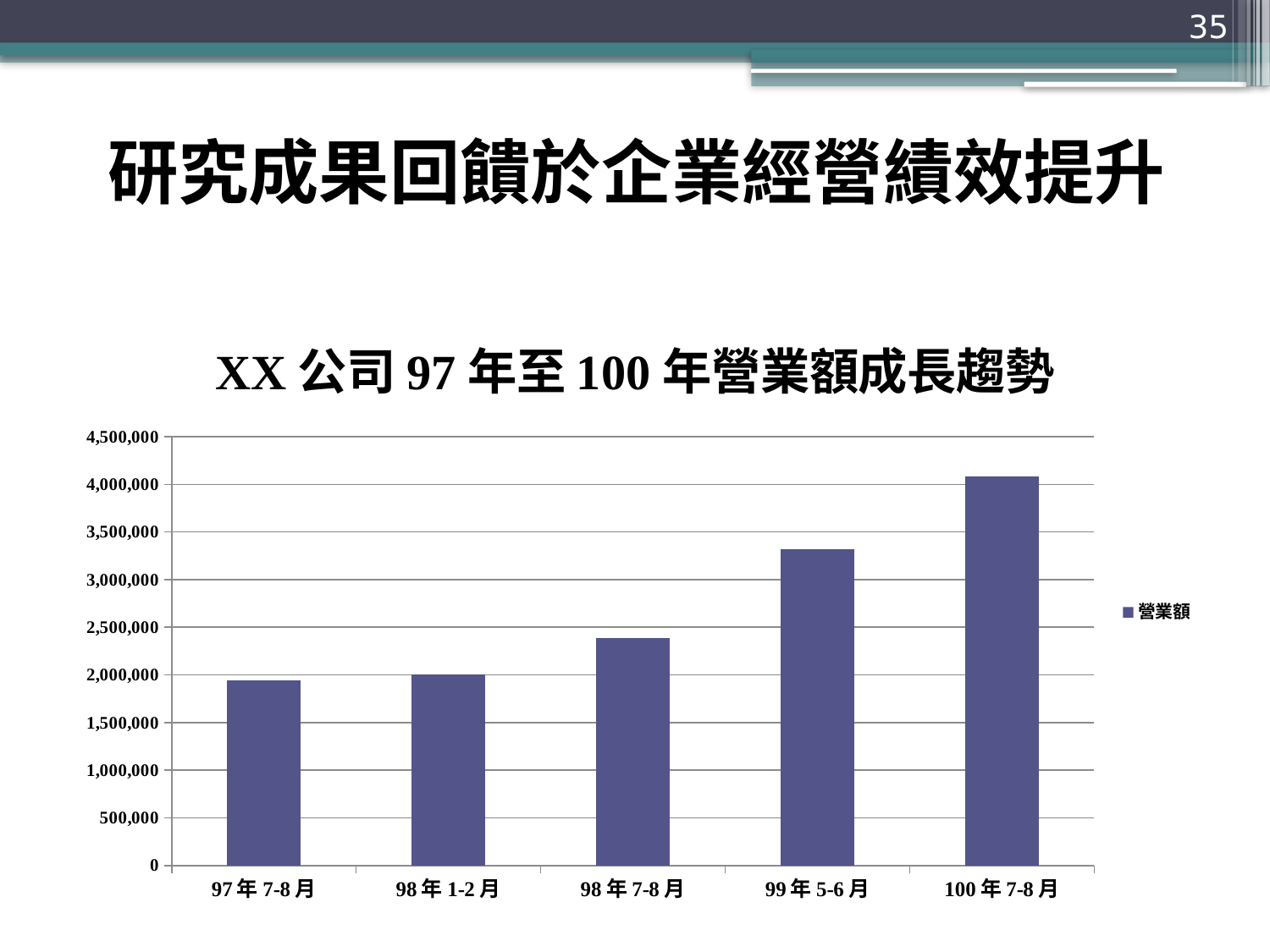

35
# 研究成果回饋於企業經營績效提升

### Chart: XX公司97年至100年營業額成長趨勢

| Category | 營業額 |
|---|---|
| 97年7-8月 | 1946801.0 |
| 98年1-2月 | 2007354.0 |
| 98年7-8月 | 2386524.0 |
| 99年5-6月 | 3321278.0 |
| 100年7-8月 | 4082450.0 |